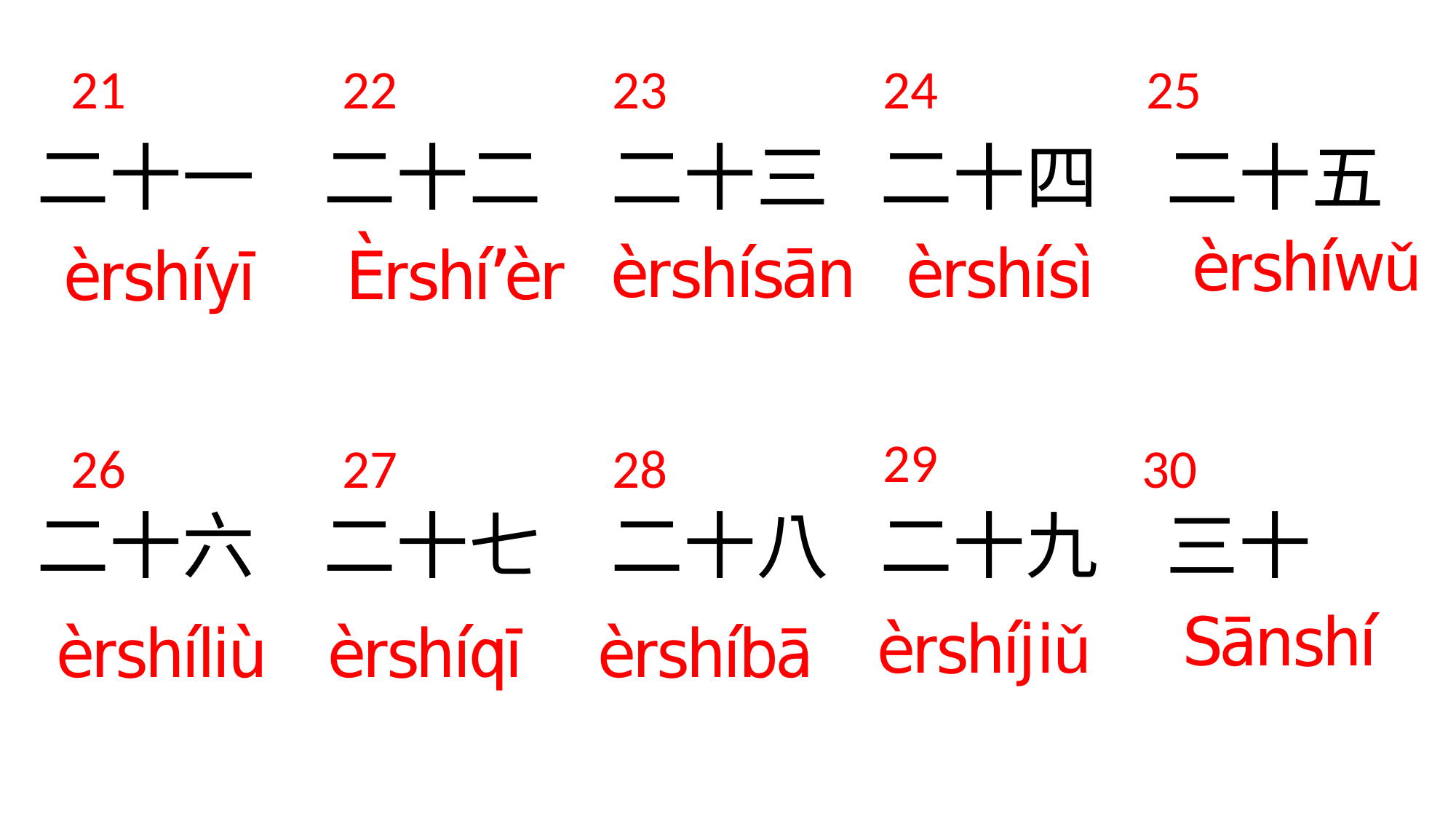

21
22
23
24
25
二十一
二十二
二十三
二十四
二十五
èrshíwǔ
èrshísì
èrshísān
Èrshí’èr
èrshíyī
29
26
27
28
30
二十六
二十七
二十八
二十九
三十
Sānshí
èrshíjiǔ
èrshíliù
èrshíqī
èrshíbā